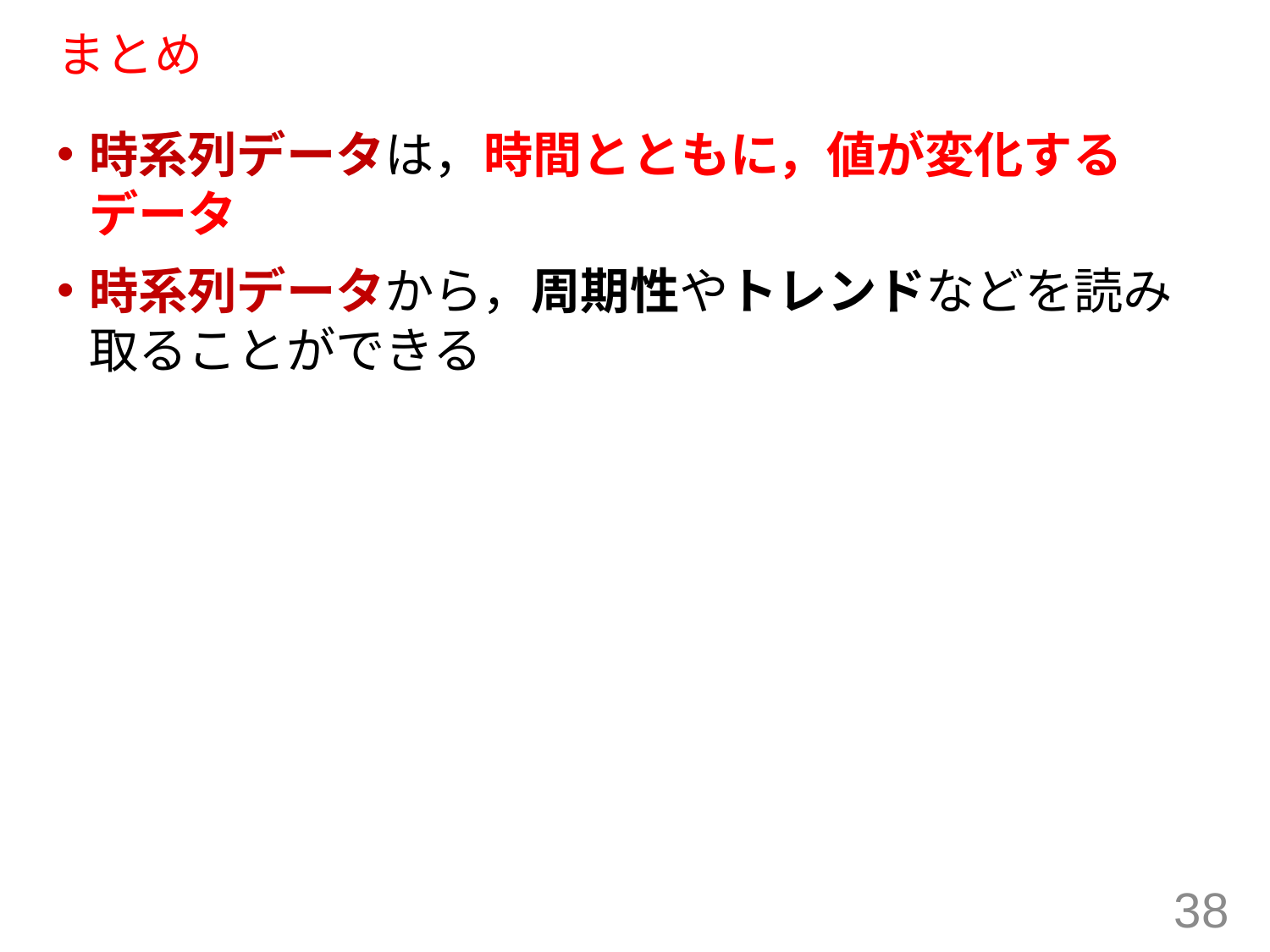

# まとめ
時系列データは，時間とともに，値が変化するデータ
時系列データから，周期性やトレンドなどを読み取ることができる

38